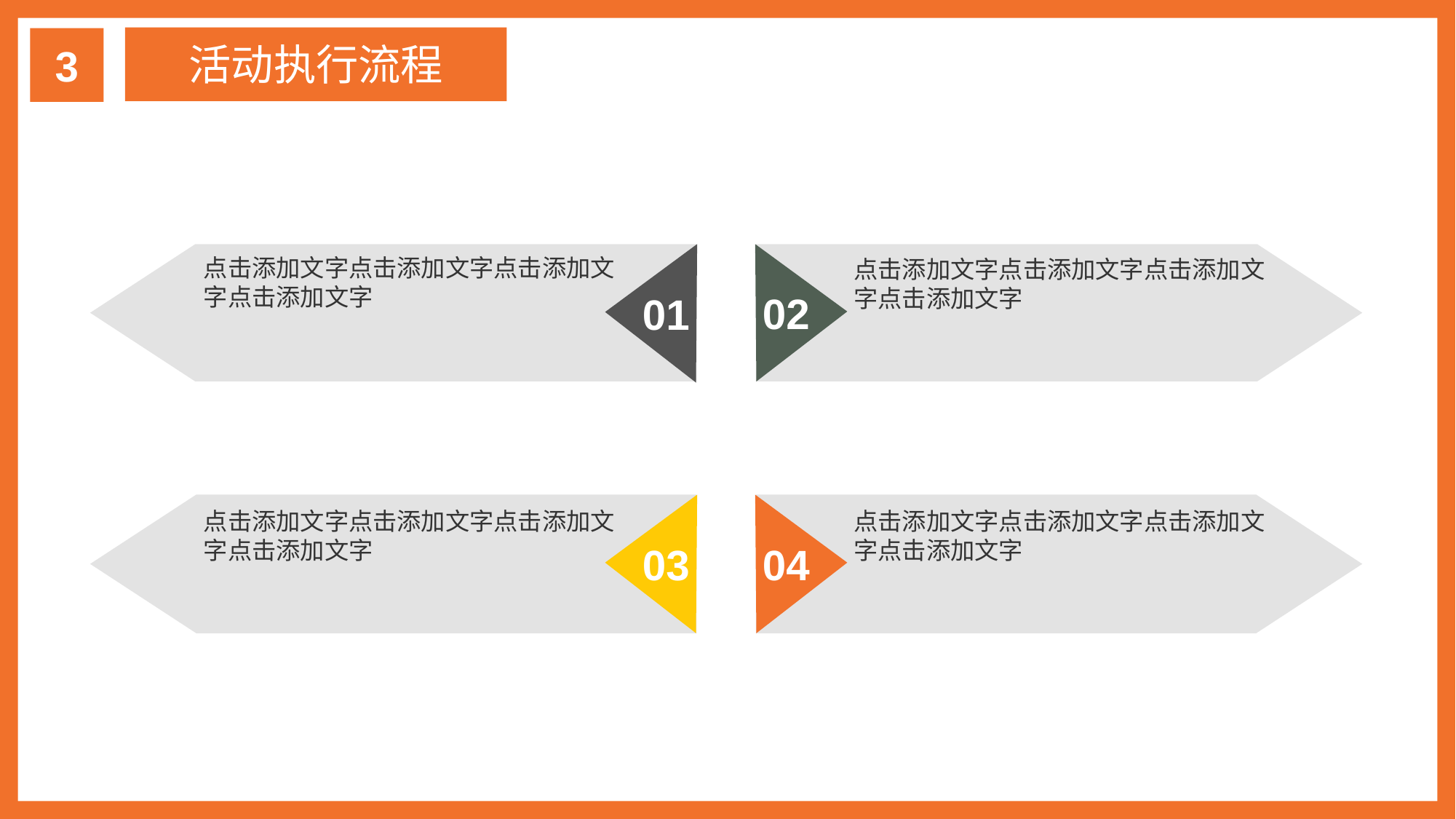

3
活动执行流程

02

01
点击添加文字点击添加文字点击添加文字点击添加文字
点击添加文字点击添加文字点击添加文字点击添加文字
03

04

点击添加文字点击添加文字点击添加文字点击添加文字
点击添加文字点击添加文字点击添加文字点击添加文字